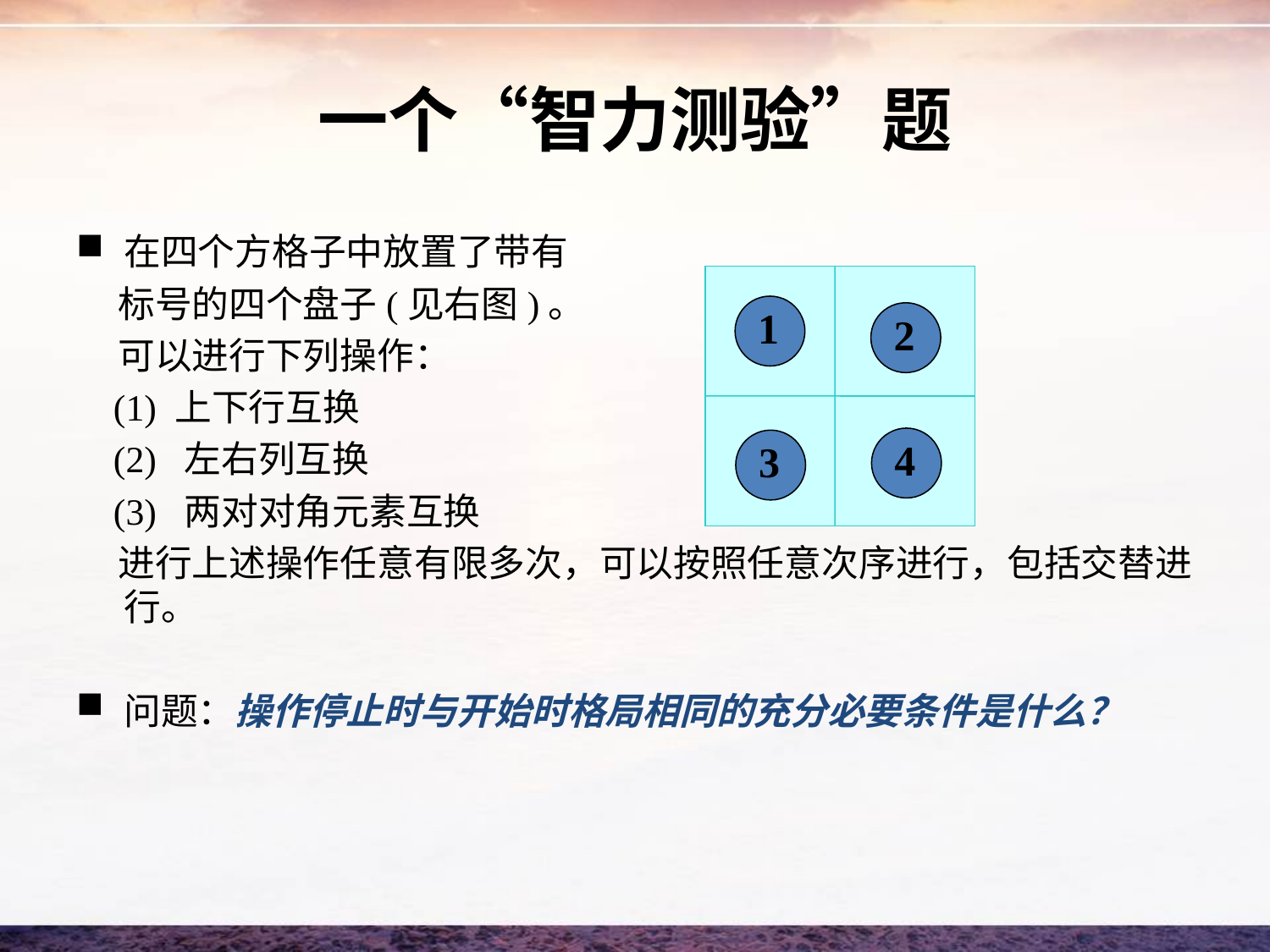

# 一个“智力测验”题
在四个方格子中放置了带有
    标号的四个盘子(见右图)。
    可以进行下列操作：
    (1) 上下行互换
    (2)  左右列互换
    (3)  两对对角元素互换
    进行上述操作任意有限多次，可以按照任意次序进行，包括交替进行。

问题：操作停止时与开始时格局相同的充分必要条件是什么？

1

2

4

3